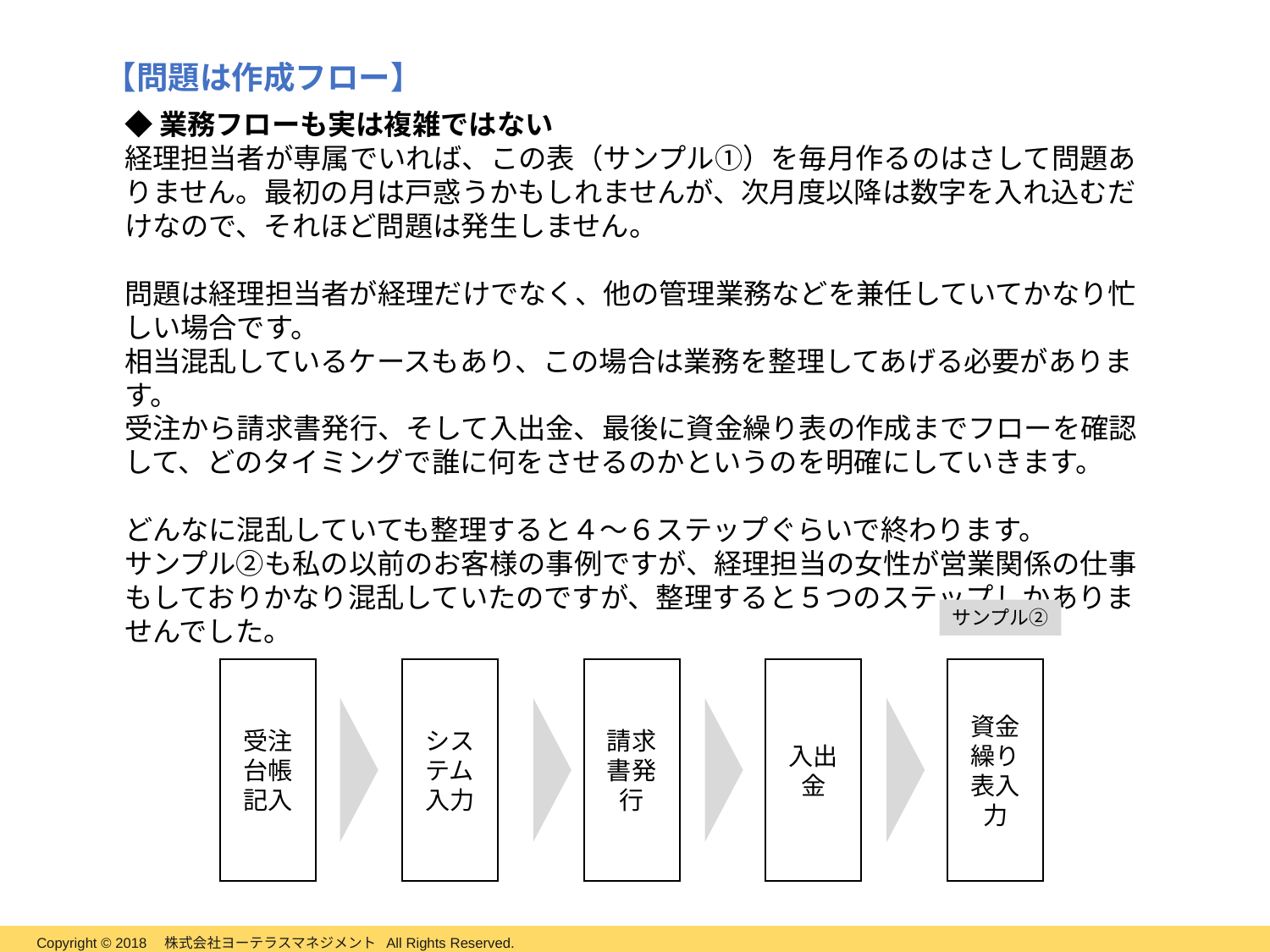

【問題は作成フロー】

◆業務フローも実は複雑ではない
経理担当者が専属でいれば、この表（サンプル①）を毎月作るのはさして問題ありません。最初の月は戸惑うかもしれませんが、次月度以降は数字を入れ込むだけなので、それほど問題は発生しません。

問題は経理担当者が経理だけでなく、他の管理業務などを兼任していてかなり忙しい場合です。
相当混乱しているケースもあり、この場合は業務を整理してあげる必要があります。
受注から請求書発行、そして入出金、最後に資金繰り表の作成までフローを確認して、どのタイミングで誰に何をさせるのかというのを明確にしていきます。

どんなに混乱していても整理すると４～６ステップぐらいで終わります。
サンプル②も私の以前のお客様の事例ですが、経理担当の女性が営業関係の仕事もしておりかなり混乱していたのですが、整理すると５つのステップしかありませんでした。
サンプル②
受注台帳記入
システム入力
請求書発行
入出金
資金繰り表入力